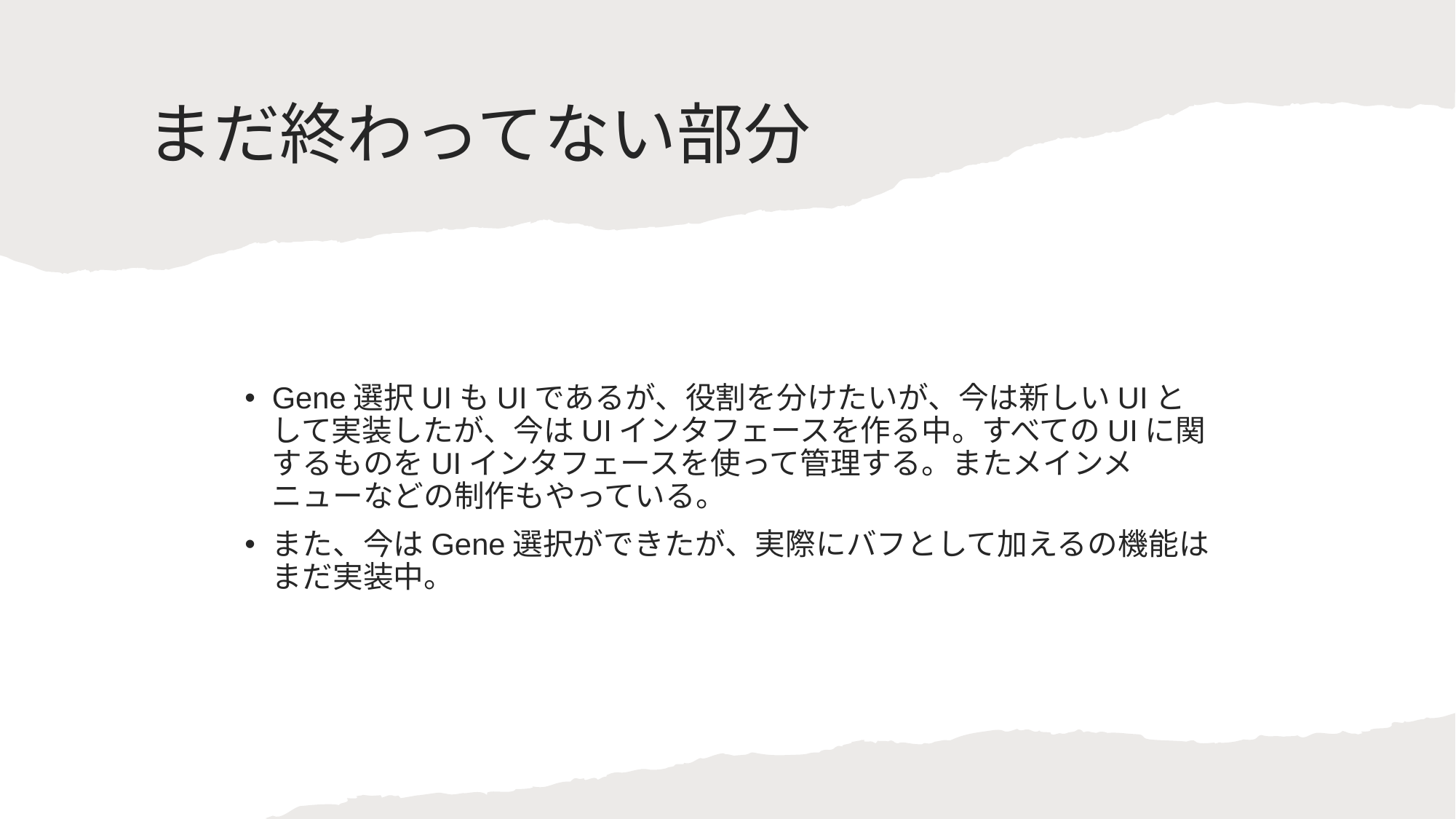

# まだ終わってない部分
Gene選択UIもUIであるが、役割を分けたいが、今は新しいUIとして実装したが、今はUIインタフェースを作る中。すべてのUIに関するものをUIインタフェースを使って管理する。またメインメニューなどの制作もやっている。
また、今はGene選択ができたが、実際にバフとして加えるの機能はまだ実装中。